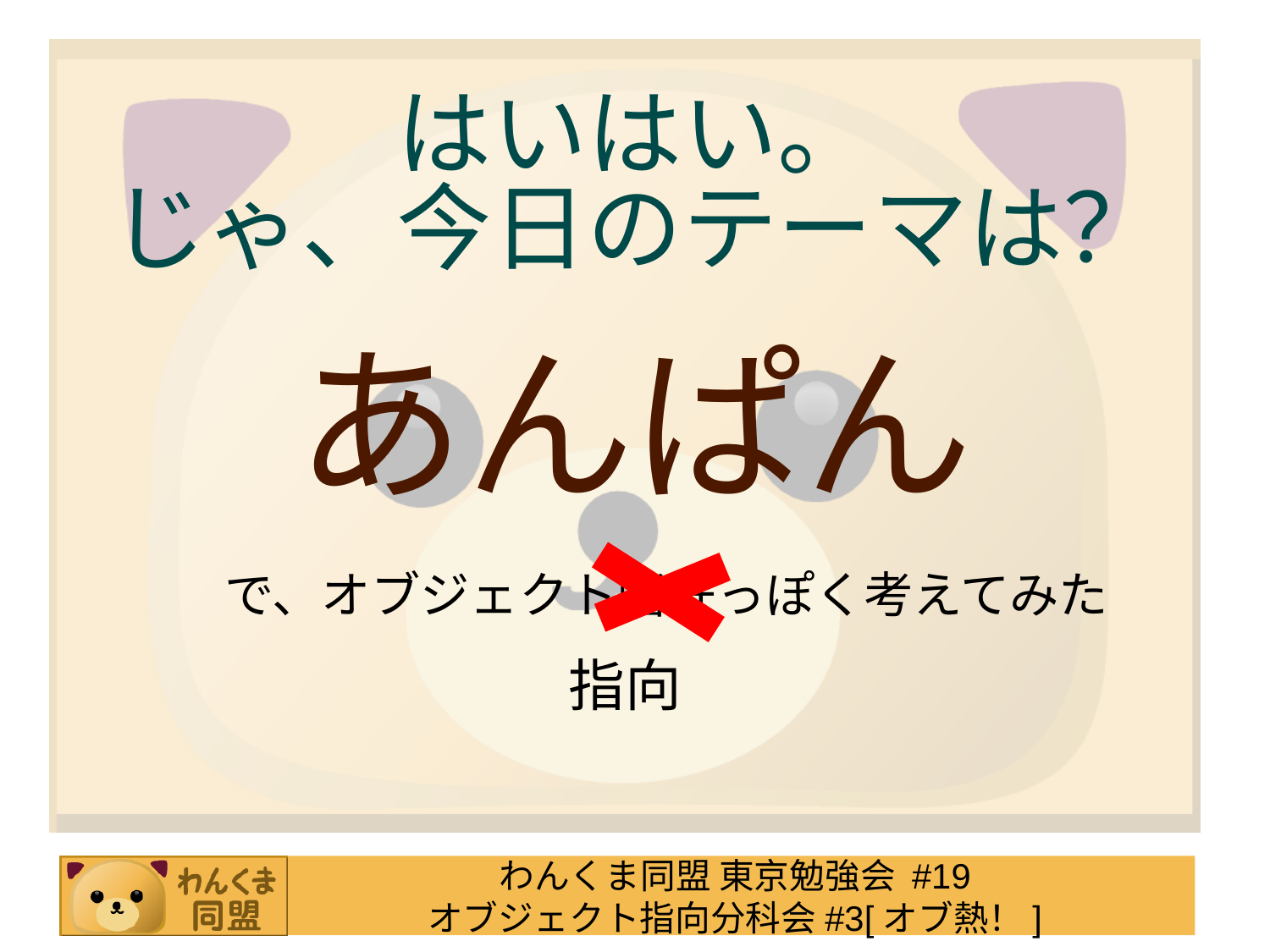

# はいはい。 じゃ、今日のテーマは？
あんぱん

で、オブジェクト嗜好っぽく考えてみた

指向